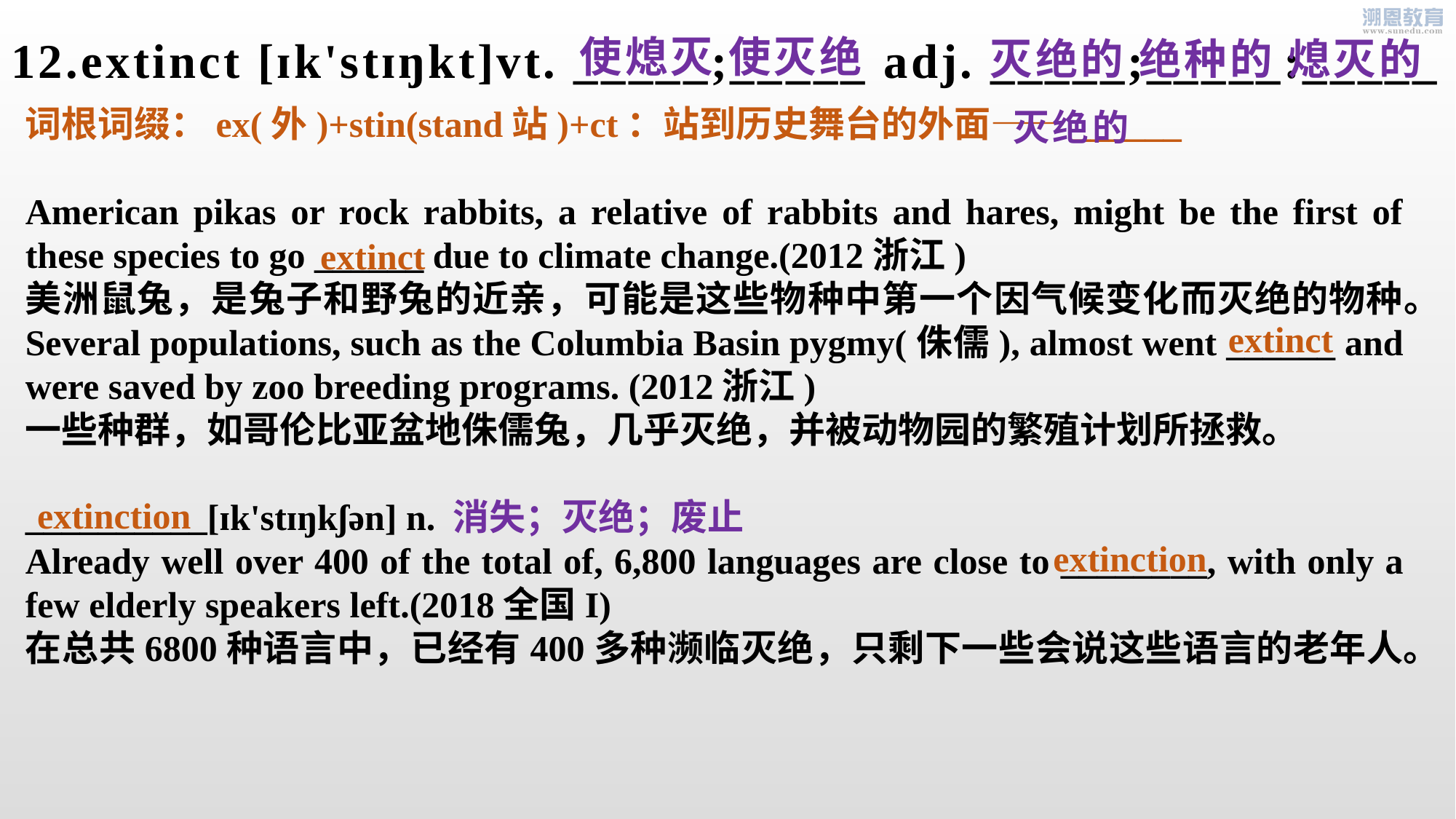

12.extinct [ɪk'stɪŋkt]vt. _____;_____ adj. _____;_____:_____
使熄灭 使灭绝
灭绝的 绝种的 熄灭的
词根词缀：ex(外)+stin(stand站)+ct：站到历史舞台的外面——______

American pikas or rock rabbits, a relative of rabbits and hares, might be the first of these species to go ______ due to climate change.(2012浙江)
美洲鼠兔，是兔子和野兔的近亲，可能是这些物种中第一个因气候变化而灭绝的物种。
Several populations, such as the Columbia Basin pygmy(侏儒), almost went ______ and were saved by zoo breeding programs. (2012浙江)
一些种群，如哥伦比亚盆地侏儒兔，几乎灭绝，并被动物园的繁殖计划所拯救。

__________[ɪk'stɪŋkʃən] n. 消失；灭绝；废止
Already well over 400 of the total of, 6,800 languages are close to ________, with only a few elderly speakers left.(2018全国I)
在总共6800种语言中，已经有400多种濒临灭绝，只剩下一些会说这些语言的老年人。
灭绝的
extinct
extinct
extinction
extinction